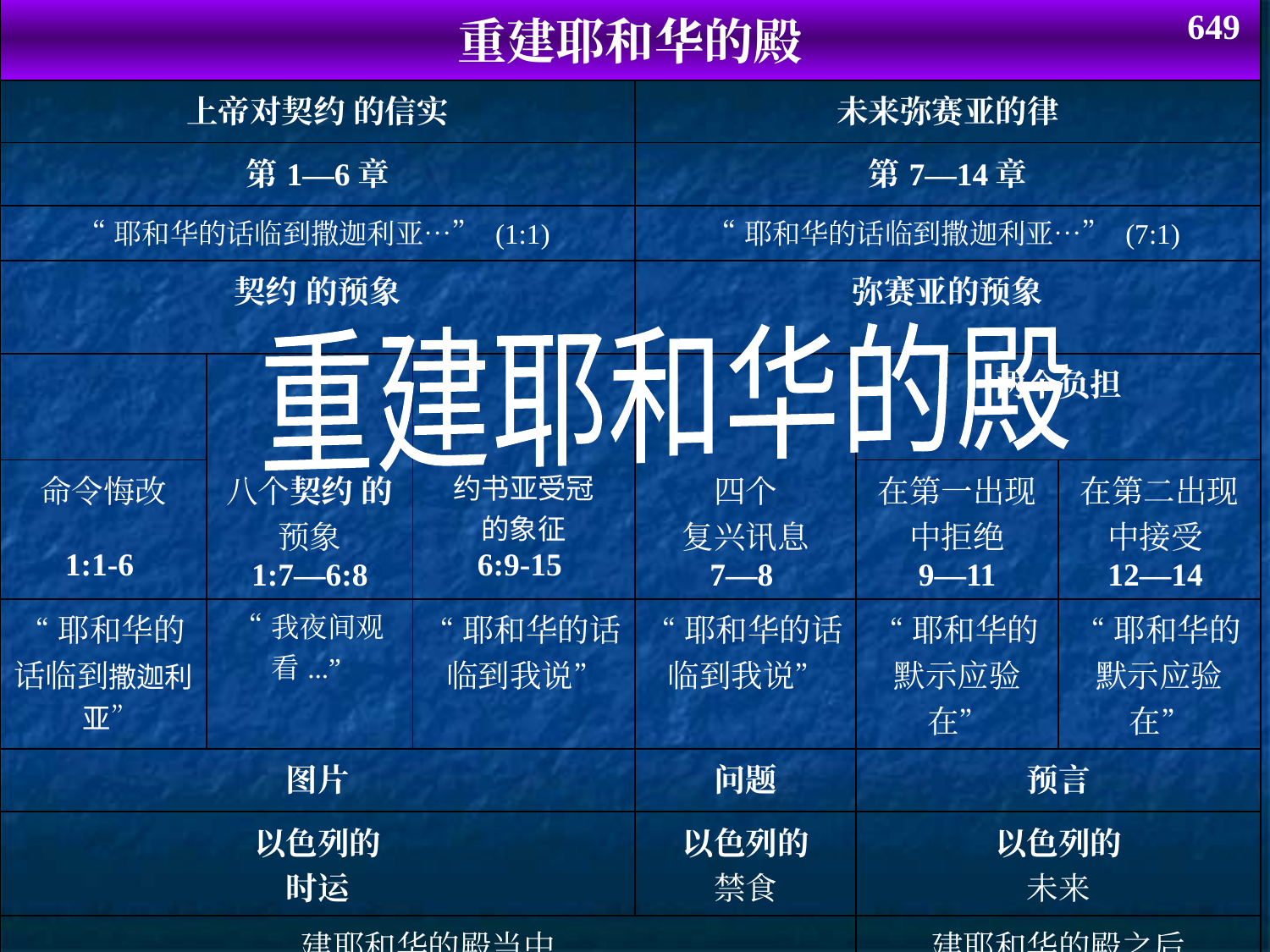

书图
| 重建耶和华的殿 |  |  |  |  |  |  |
| --- | --- | --- | --- | --- | --- | --- |
| 上帝对契约 的信实 |  |  | 未来弥赛亚的律 |  |  |  |
| 第1—6章 |  |  | 第7—14章 |  |  |  |
| “耶和华的话临到撒迦利亚…” (1:1) |  |  | “耶和华的话临到撒迦利亚…” (7:1) |  |  |  |
| 契约 的预象 |  |  | 弥赛亚的预象 |  |  |  |
|  |  |  |  | 两个负担 |  |  |
| 命令悔改 1:1-6 | 八个契约 的预象 1:7—6:8 | 约书亚受冠 的象征 6:9-15 | 四个 复兴讯息 7—8 | 在第一出现 中拒绝 9—11 | 在第二出现 中接受 12—14 |  |
| “耶和华的话临到撒迦利亚” | “我夜间观看...” | “耶和华的话临到我说” | “耶和华的话临到我说” | “耶和华的默示应验在” | “耶和华的默示应验在” |  |
| 图片 |  |  | 问题 | 预言 |  |  |
| 以色列的 时运 |  |  | 以色列的 禁食 | 以色列的 未来 |  |  |
| 建耶和华的殿当中 520-518 BC (1:1; 7:1) |  |  |  | 建耶和华的殿之后 480-470 BC (9:13?) |  |  |
| Jerusalem |  |  |  |  |  |  |
649

重建耶和华的殿